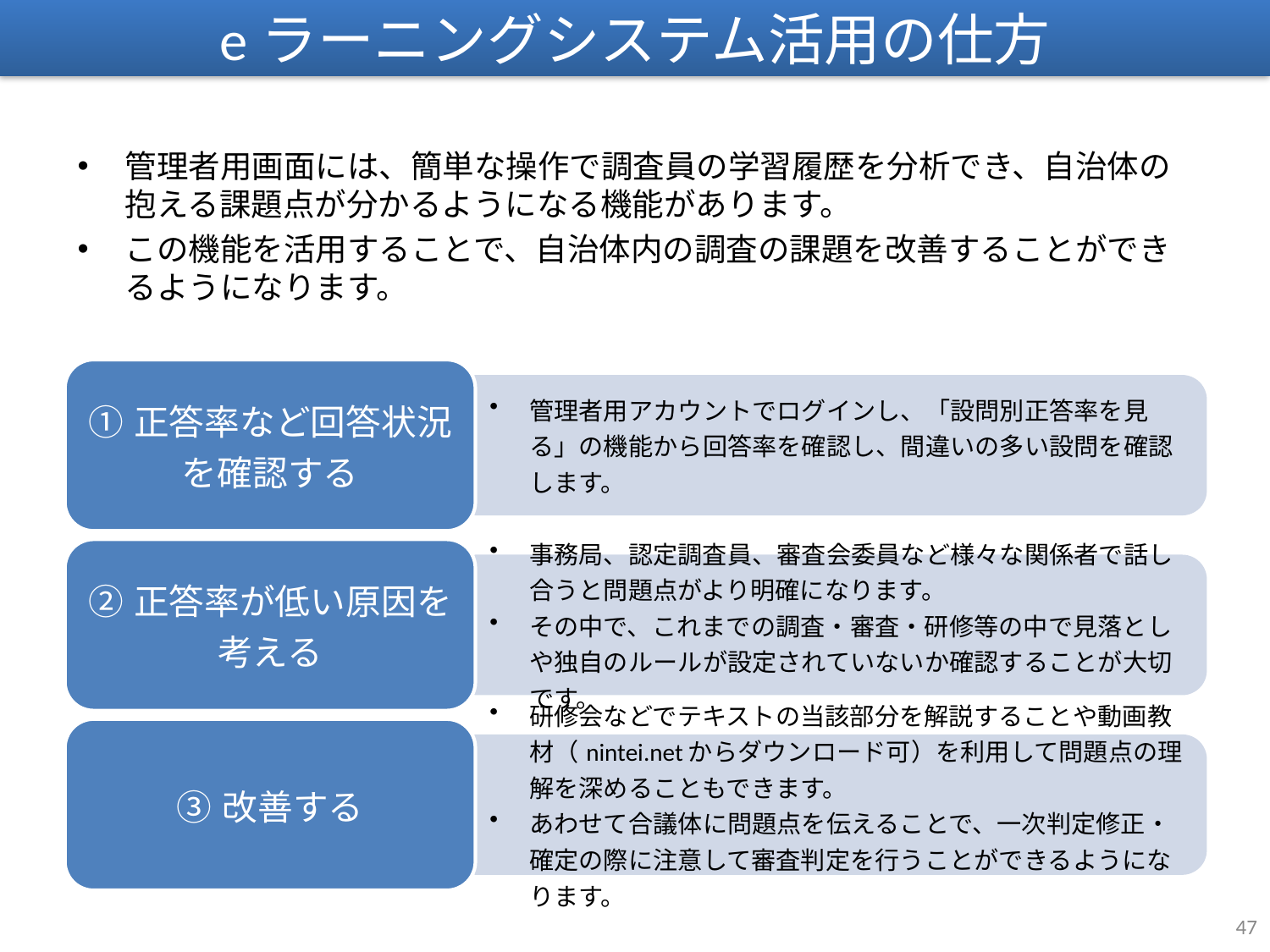

eラーニングシステム活用の仕方
管理者用画面には、簡単な操作で調査員の学習履歴を分析でき、自治体の抱える課題点が分かるようになる機能があります。
この機能を活用することで、自治体内の調査の課題を改善することができるようになります。
①正答率など回答状況を確認する
管理者用アカウントでログインし、「設問別正答率を見る」の機能から回答率を確認し、間違いの多い設問を確認します。
②正答率が低い原因を考える
事務局、認定調査員、審査会委員など様々な関係者で話し合うと問題点がより明確になります。
③改善する
研修会などでテキストの当該部分を解説することや動画教材（nintei.netからダウンロード可）を利用して問題点の理解を深めることもできます。
あわせて合議体に問題点を伝えることで、一次判定修正・確定の際に注意して審査判定を行うことができるようになります。
その中で、これまでの調査・審査・研修等の中で見落としや独自のルールが設定されていないか確認することが大切です。
47